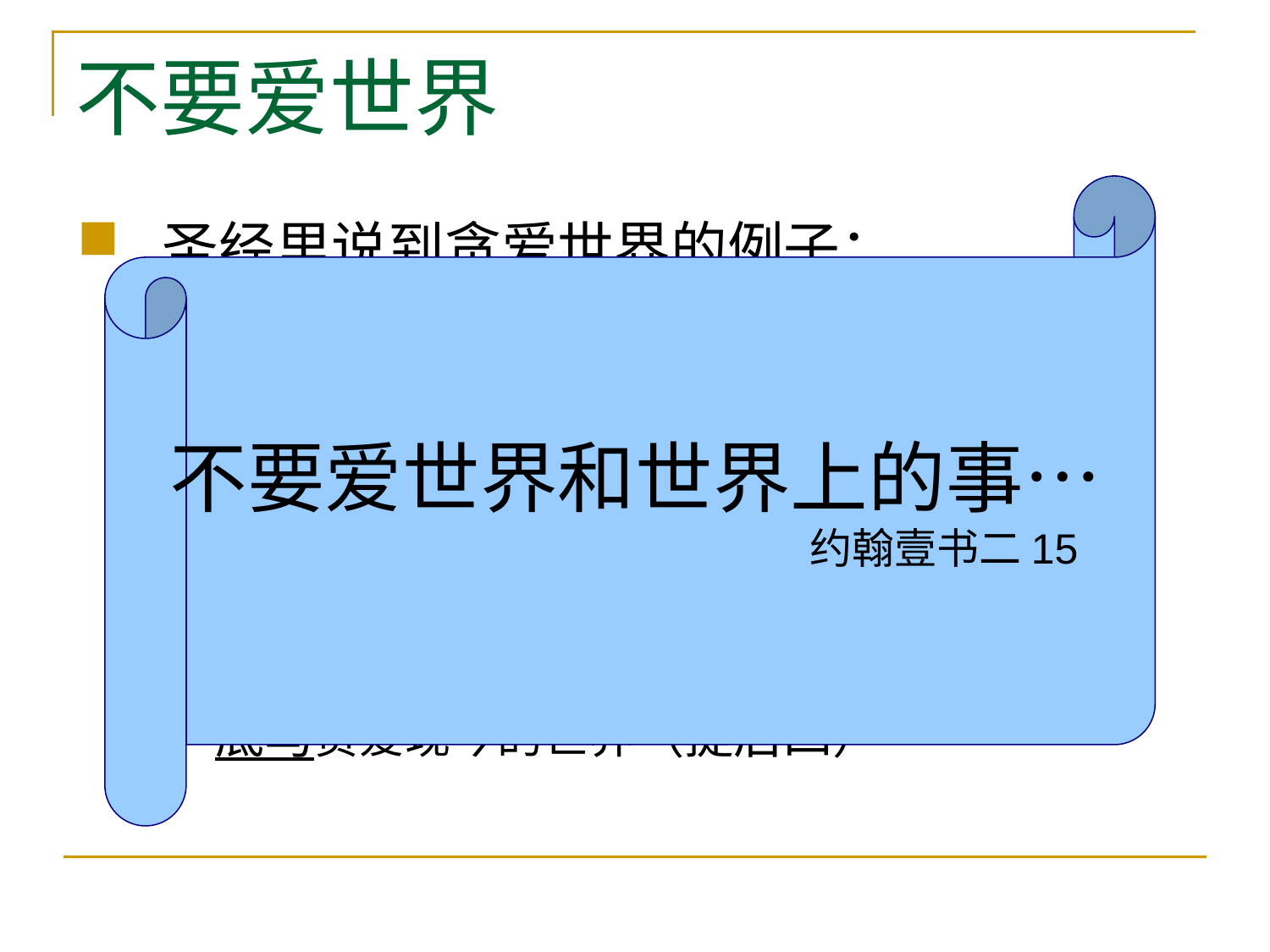

# 不要爱世界
不要爱世界和世界上的事…
约翰壹书二15
圣经里说到贪爱世界的例子：
罗得的妻子贪恋世界（创十九）；
巴兰贪爱不义的钱财（民二十三）；
亚干贪爱示拿的衣服和财物（书七）；
扫罗贪爱世界的财物（撒上十五）；
基哈西(以利沙的仆人)要钱财（王下五）；
亚拿尼亚和撒非喇爱财（徒五）;
底马贪爱现今的世界（提后四）